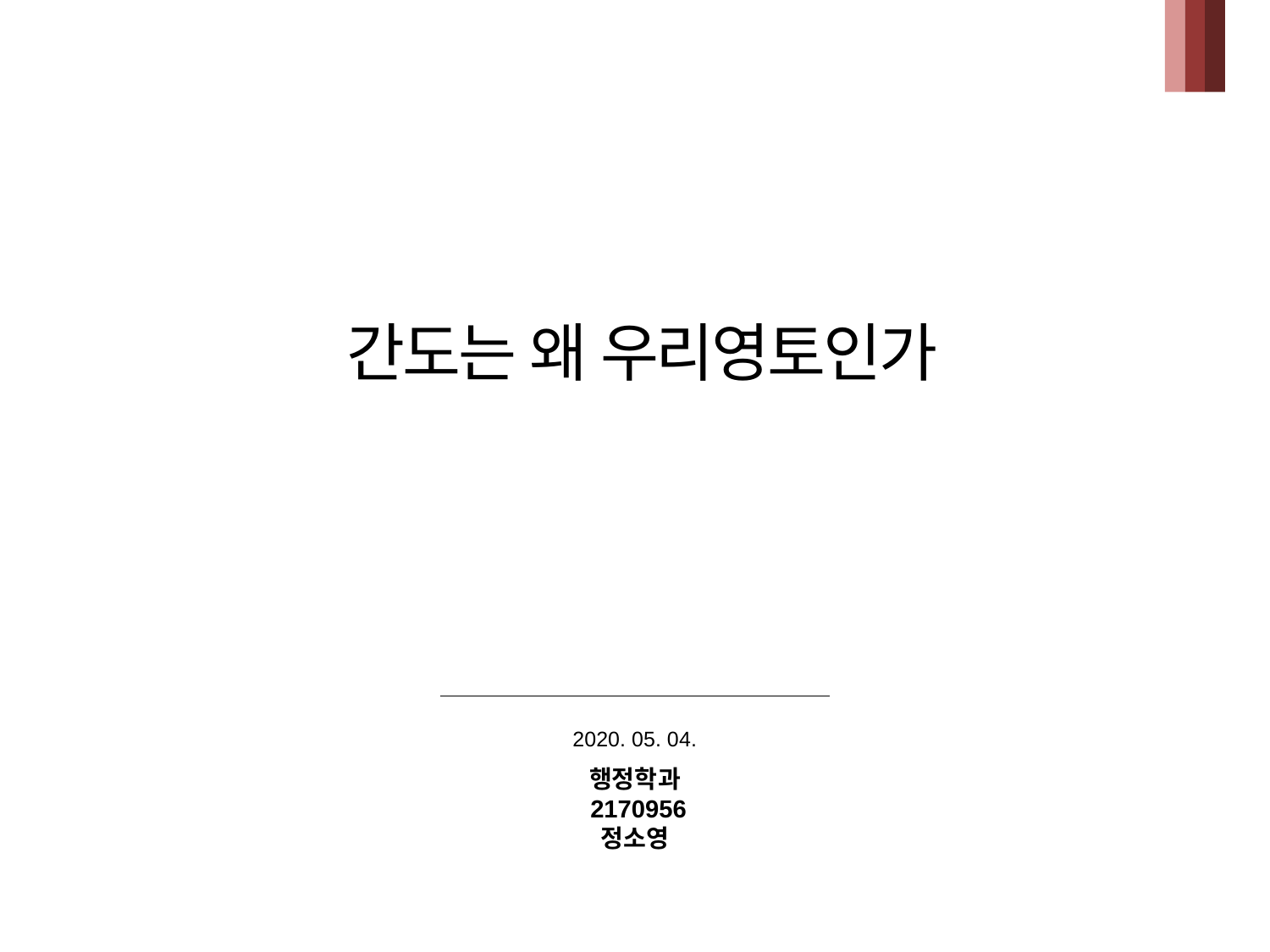

간도는 왜 우리영토인가
2020. 05. 04.
행정학과
 2170956
정소영